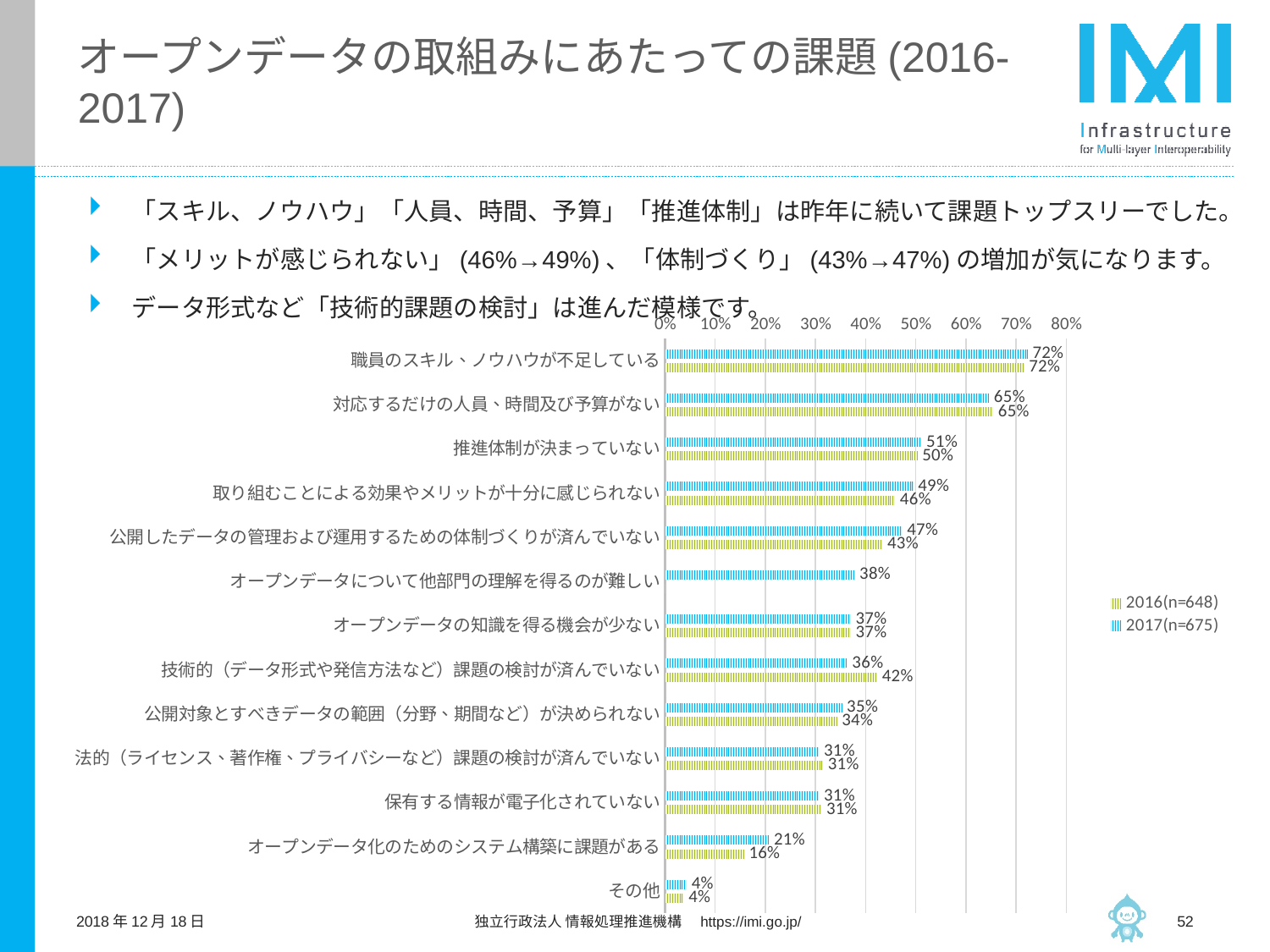

# オープンデータの取組みにあたっての課題(2016-2017)
「スキル、ノウハウ」「人員、時間、予算」「推進体制」は昨年に続いて課題トップスリーでした。
「メリットが感じられない」(46%→49%)、「体制づくり」(43%→47%)の増加が気になります。
データ形式など「技術的課題の検討」は進んだ模様です。

### Chart

| Category | 2017(n=675) | 2016(n=648) |
|---|---|---|
| 職員のスキル、ノウハウが不足している | 0.7229629629629629 | 0.7160493827160493 |
| 対応するだけの人員、時間及び予算がない | 0.6459259259259259 | 0.654320987654321 |
| 推進体制が決まっていない | 0.5111111111111111 | 0.5030864197530864 |
| 取り組むことによる効果やメリットが十分に感じられない | 0.4948148148148148 | 0.4583333333333333 |
| 公開したデータの管理および運用するための体制づくりが済んでいない | 0.4725925925925926 | 0.43364197530864196 |
| オープンデータについて他部門の理解を得るのが難しい | 0.37777777777777777 | 0.0 |
| オープンデータの知識を得る機会が少ない | 0.37037037037037035 | 0.37037037037037035 |
| 技術的（データ形式や発信方法など）課題の検討が済んでいない | 0.362962962962963 | 0.4228395061728395 |
| 公開対象とすべきデータの範囲（分野、期間など）が決められない | 0.35259259259259257 | 0.3425925925925926 |
| 法的（ライセンス、著作権、プライバシーなど）課題の検討が済んでいない | 0.30666666666666664 | 0.3148148148148148 |
| 保有する情報が電子化されていない | 0.30666666666666664 | 0.3117283950617284 |
| オープンデータ化のためのシステム構築に課題がある | 0.2074074074074074 | 0.1574074074074074 |
| その他 | 0.04296296296296296 | 0.037037037037037035 |
2018年12月18日
 独立行政法人 情報処理推進機構　https://imi.go.jp/
52